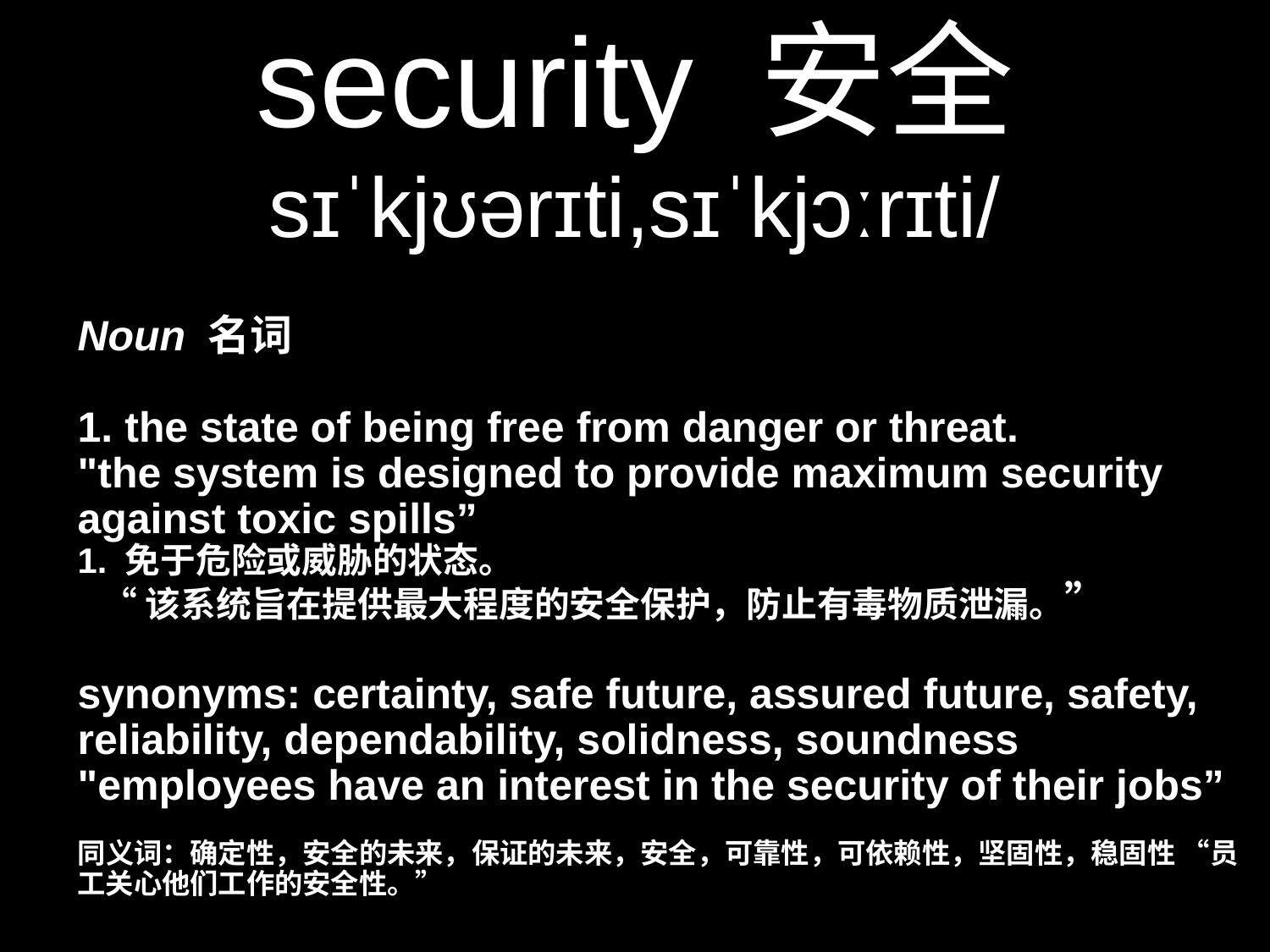

# security 安全 sɪˈkjʊərɪti,sɪˈkjɔːrɪti/
Noun 名词

1. the state of being free from danger or threat.
"the system is designed to provide maximum security against toxic spills”
1. 免于危险或威胁的状态。
   “该系统旨在提供最大程度的安全保护，防止有毒物质泄漏。”

synonyms: certainty, safe future, assured future, safety, reliability, dependability, solidness, soundness "employees have an interest in the security of their jobs”

同义词：确定性，安全的未来，保证的未来，安全，可靠性，可依赖性，坚固性，稳固性 “员工关心他们工作的安全性。”